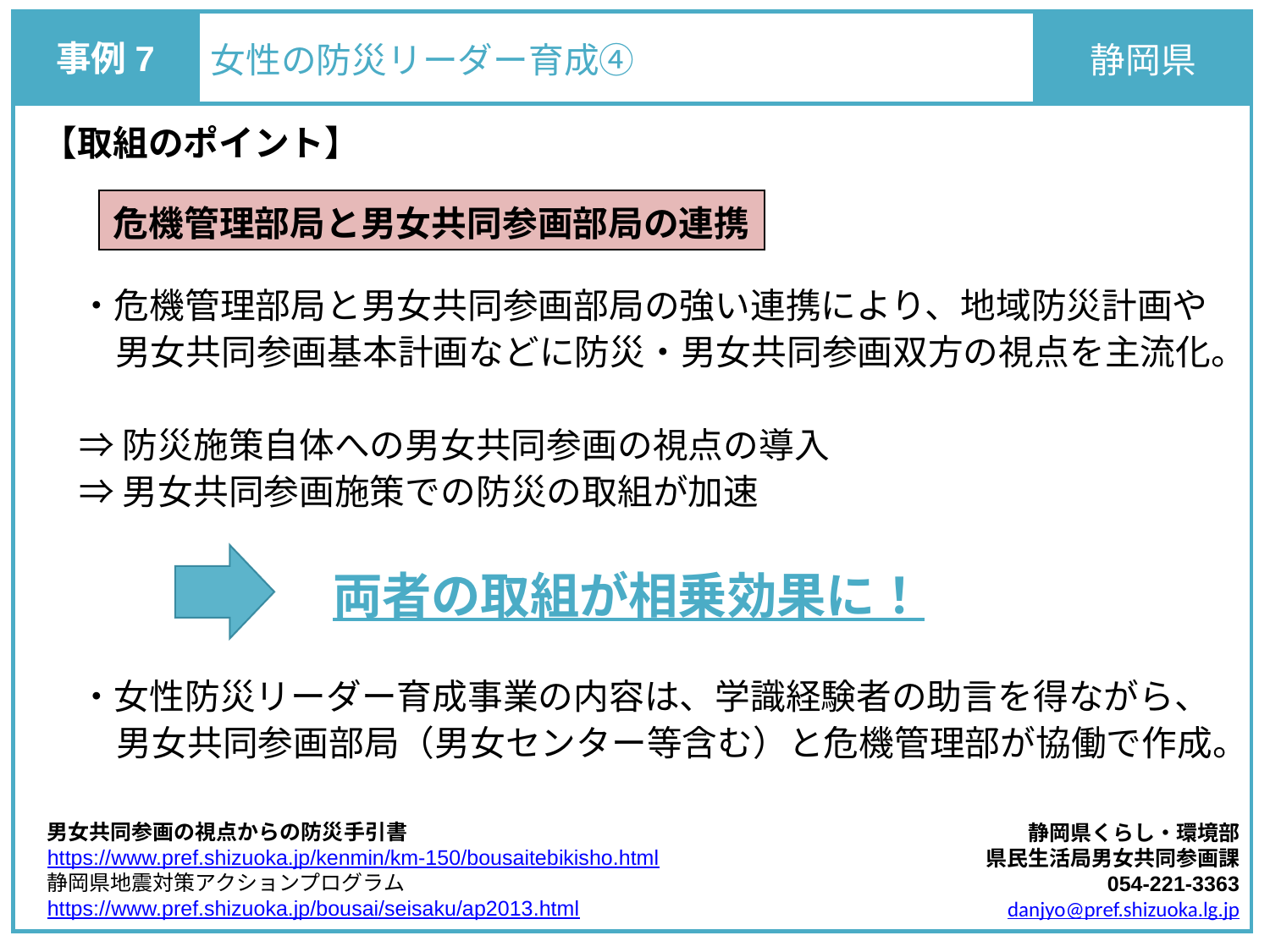

事例7
女性の防災リーダー育成④
静岡県
【取組のポイント】

・危機管理部局と男女共同参画部局の強い連携により、地域防災計画や男女共同参画基本計画などに防災・男女共同参画双方の視点を主流化。

⇒防災施策自体への男女共同参画の視点の導入
⇒男女共同参画施策での防災の取組が加速

		両者の取組が相乗効果に！

・女性防災リーダー育成事業の内容は、学識経験者の助言を得ながら、男女共同参画部局（男女センター等含む）と危機管理部が協働で作成。

危機管理部局と男女共同参画部局の連携

男女共同参画の視点からの防災手引書
https://www.pref.shizuoka.jp/kenmin/km-150/bousaitebikisho.html
静岡県地震対策アクションプログラム
https://www.pref.shizuoka.jp/bousai/seisaku/ap2013.html
静岡県くらし・環境部
県民生活局男女共同参画課
054-221-3363
danjyo@pref.shizuoka.lg.jp